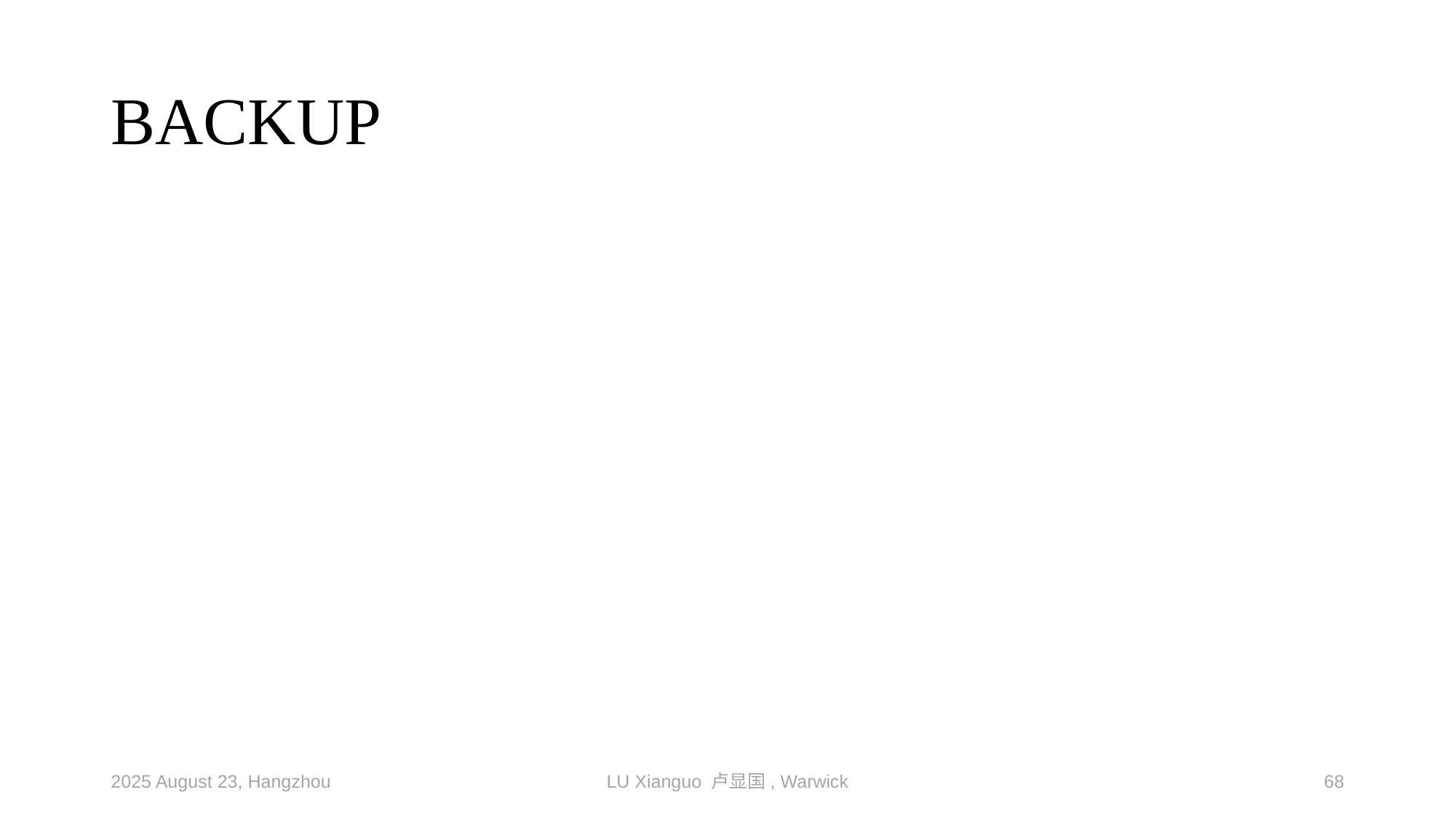

# BACKUP

2025 August 23, Hangzhou
LU Xianguo 卢显国, Warwick
68